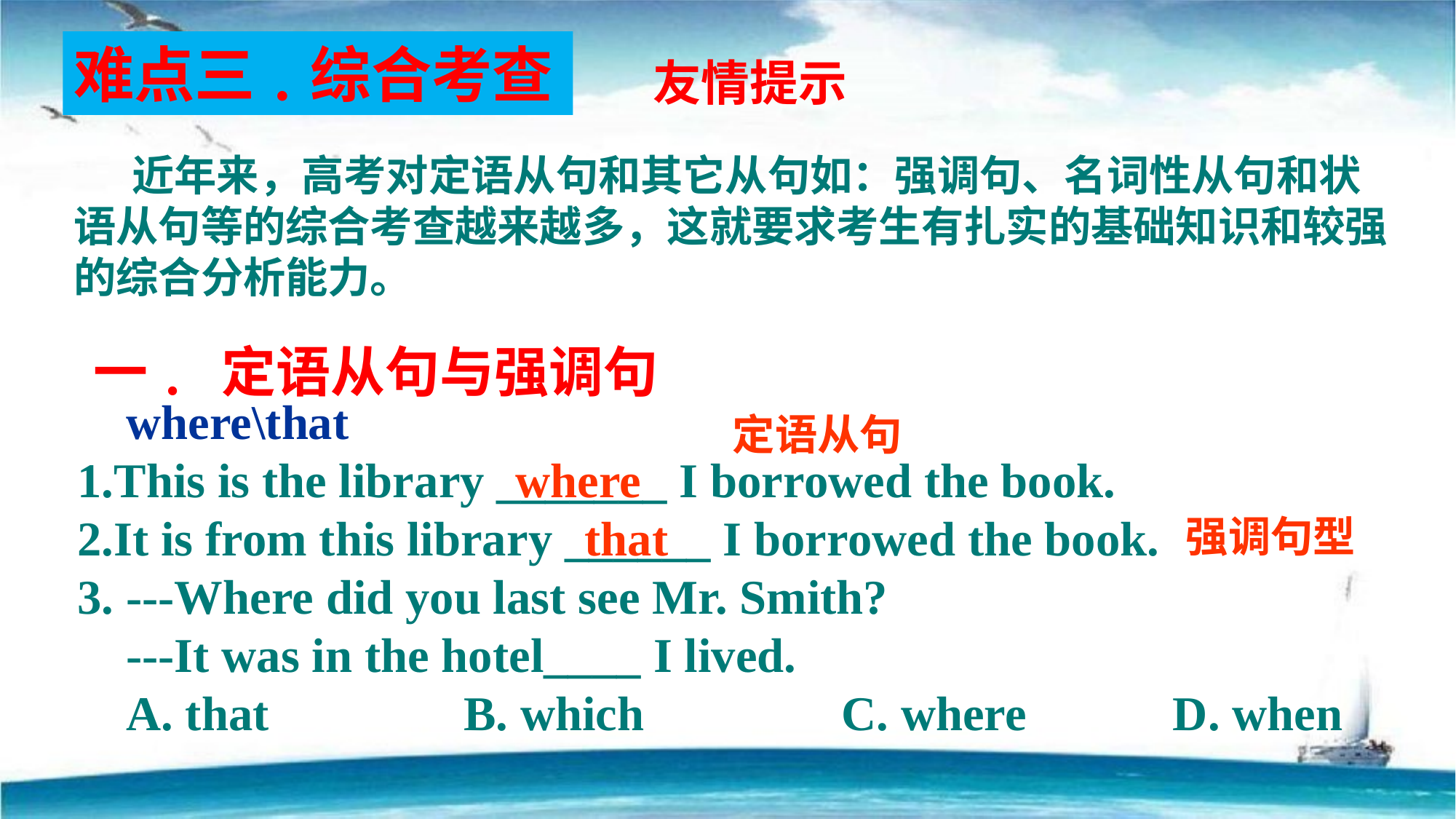

难点三.综合考查
友情提示
     近年来，高考对定语从句和其它从句如：强调句、名词性从句和状语从句等的综合考查越来越多，这就要求考生有扎实的基础知识和较强的综合分析能力。
一. 定语从句与强调句
    where\that
1.This is the library _______ I borrowed the book.
2.It is from this library ______ I borrowed the book.
3. ---Where did you last see Mr. Smith?
    ---It was in the hotel____ I lived.
    A. that                B. which		C. where            D. when
定语从句
where
that
强调句型